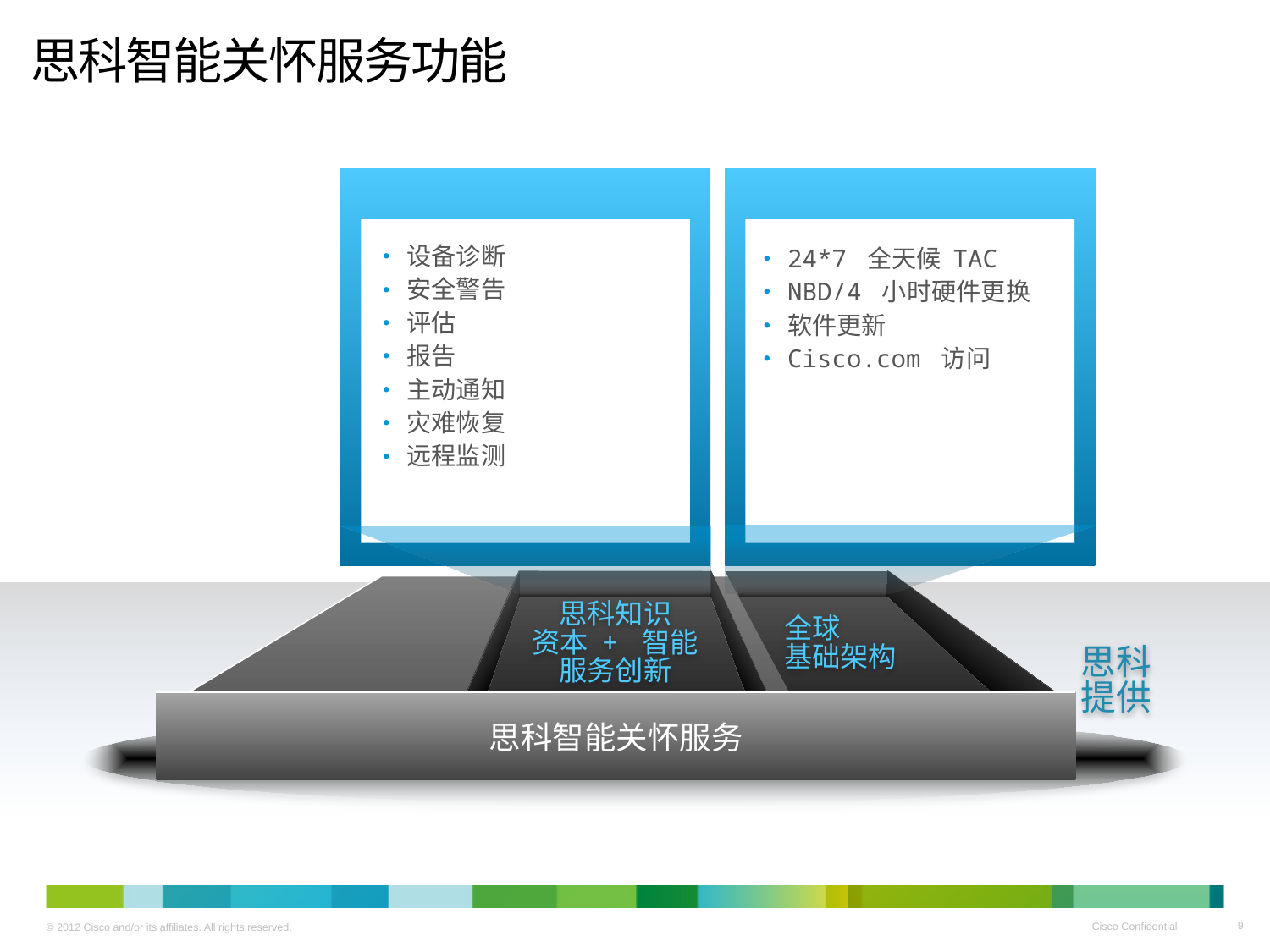

# 思科智能关怀服务功能

设备诊断
安全警告
评估
报告
主动通知
灾难恢复
远程监测

24*7 全天候 TAC
NBD/4 小时硬件更换
软件更新
Cisco.com 访问

思科知识
资本 + 智能
服务创新
全球
基础架构
思科
提供

思科智能关怀服务